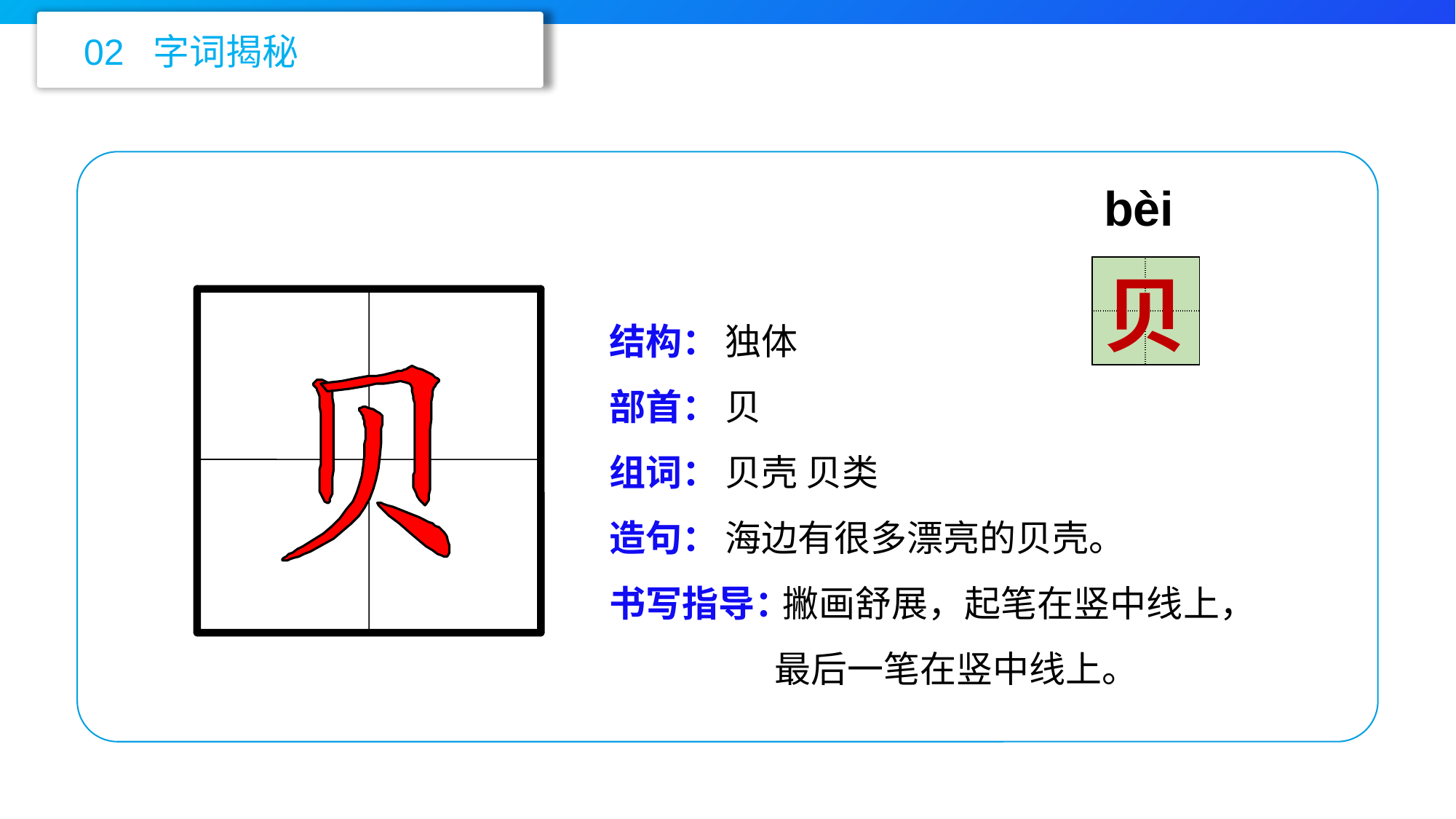

02  字词揭秘
bèi
|  |  |
| --- | --- |
|  |  |
贝

结构：
部首：
组词：
造句：
书写指导：

独体
贝
贝壳 贝类
海边有很多漂亮的贝壳。
      撇画舒展，起笔在竖中线上，
     最后一笔在竖中线上。